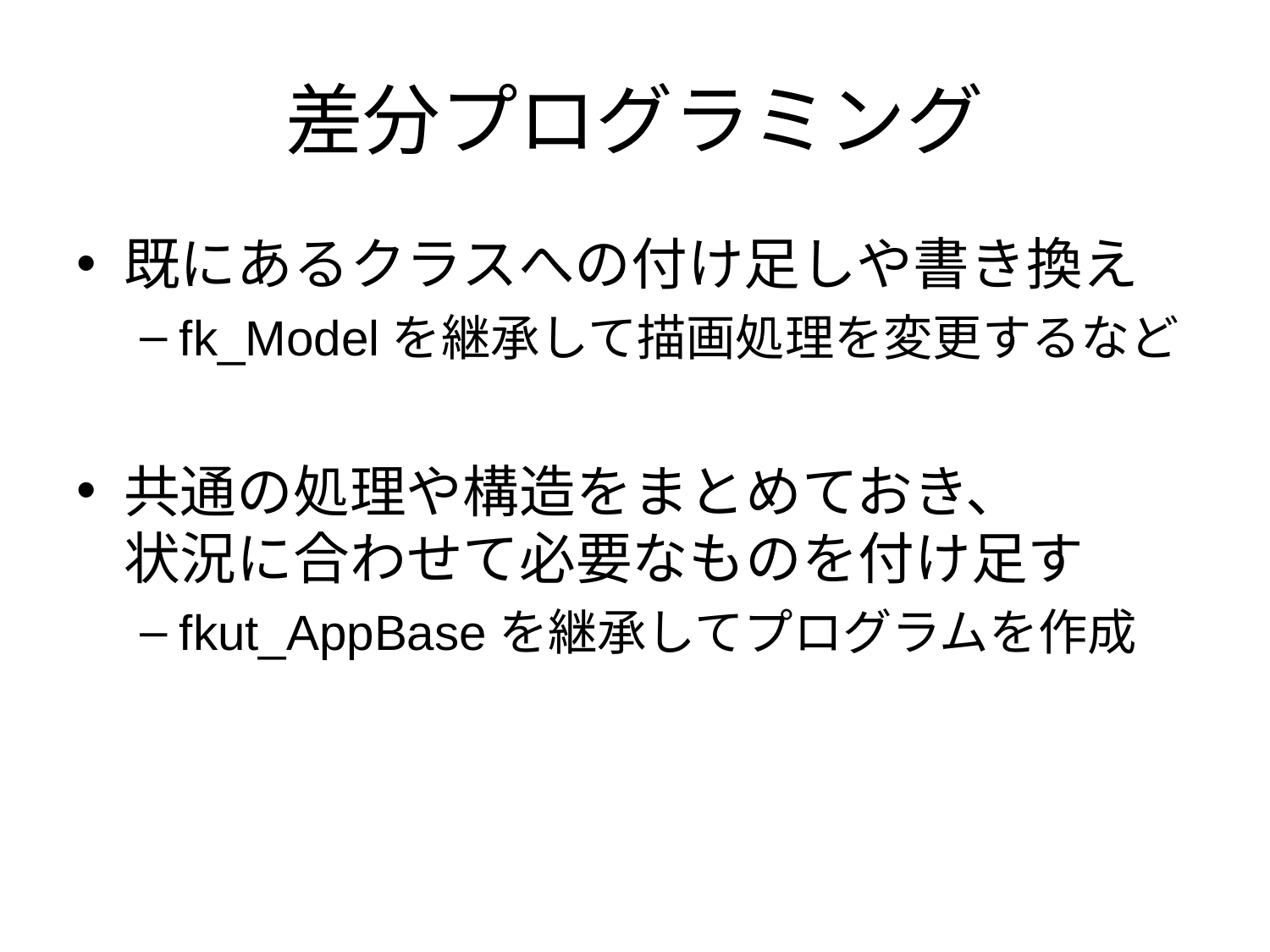

# 差分プログラミング
既にあるクラスへの付け足しや書き換え
fk_Modelを継承して描画処理を変更するなど

共通の処理や構造をまとめておき、
状況に合わせて必要なものを付け足す
fkut_AppBaseを継承してプログラムを作成